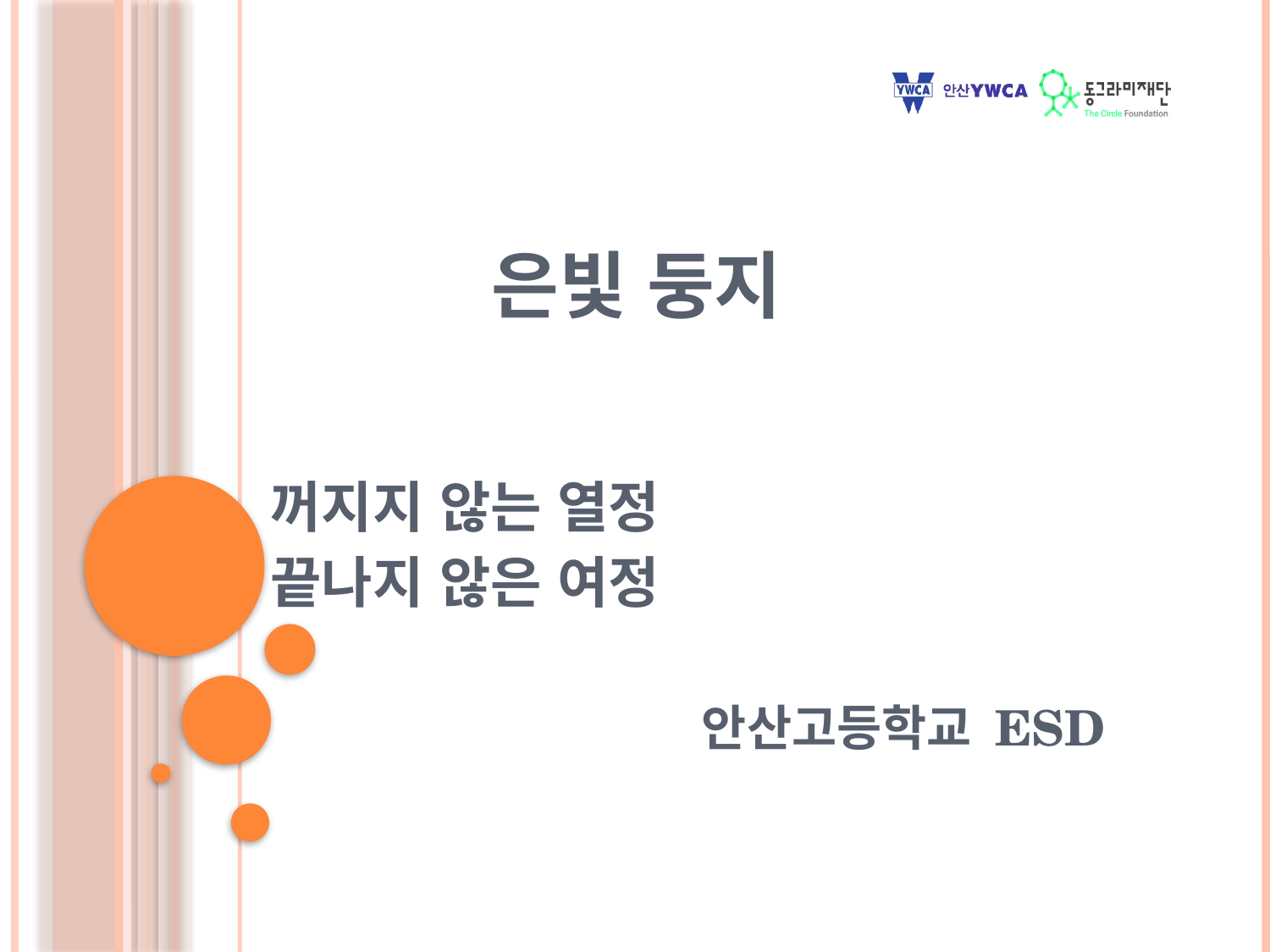

# 은빛 둥지
꺼지지 않는 열정
끝나지 않은 여정

안산고등학교 ESD